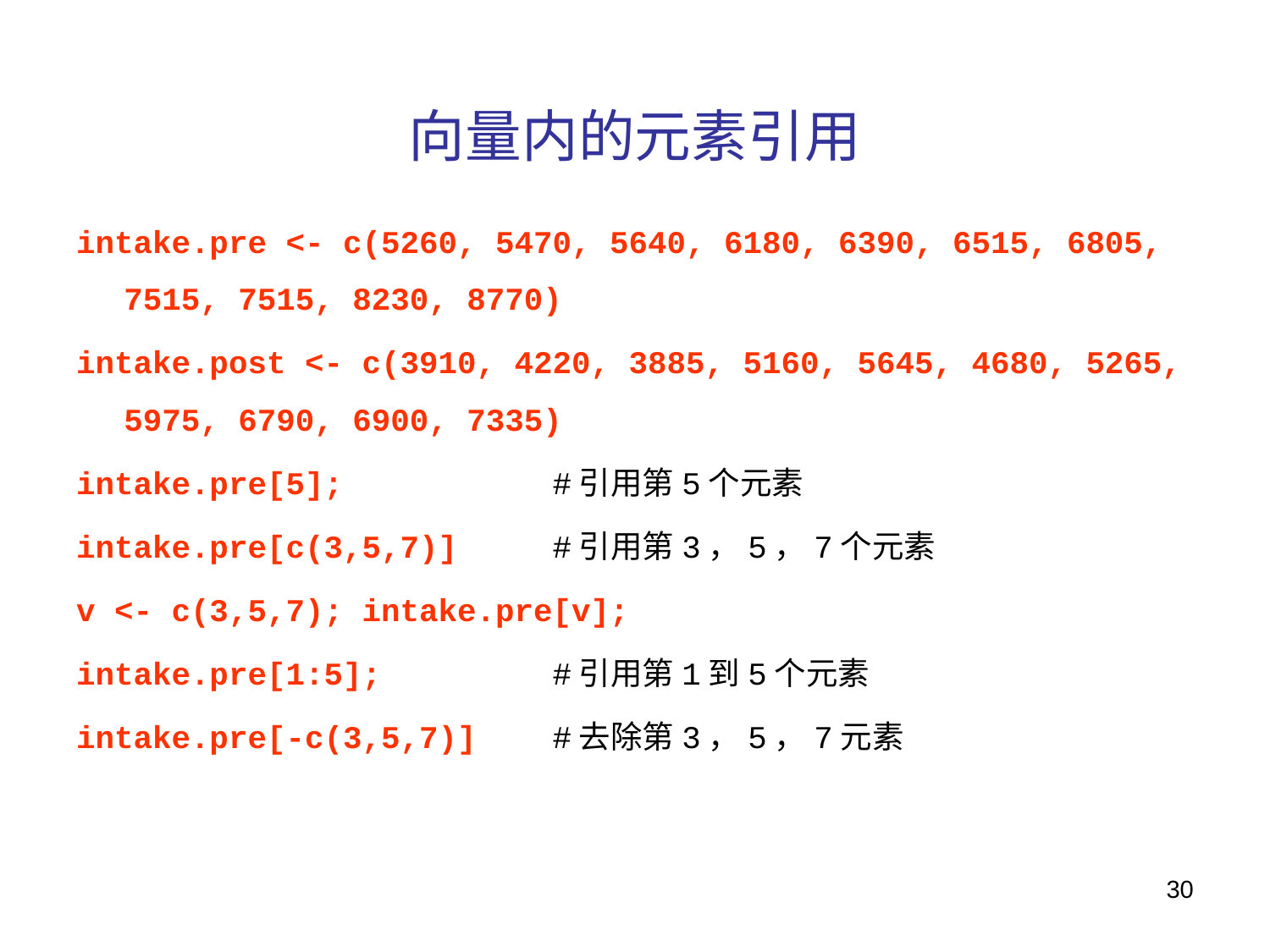

# 向量内的元素引用
intake.pre <- c(5260, 5470, 5640, 6180, 6390, 6515, 6805, 7515, 7515, 8230, 8770)
intake.post <- c(3910, 4220, 3885, 5160, 5645, 4680, 5265, 5975, 6790, 6900, 7335)
intake.pre[5];           #引用第5个元素
intake.pre[c(3,5,7)]     #引用第3，5，7个元素
v <- c(3,5,7); intake.pre[v];
intake.pre[1:5];         #引用第1到5个元素
intake.pre[-c(3,5,7)]    #去除第3，5，7元素
30